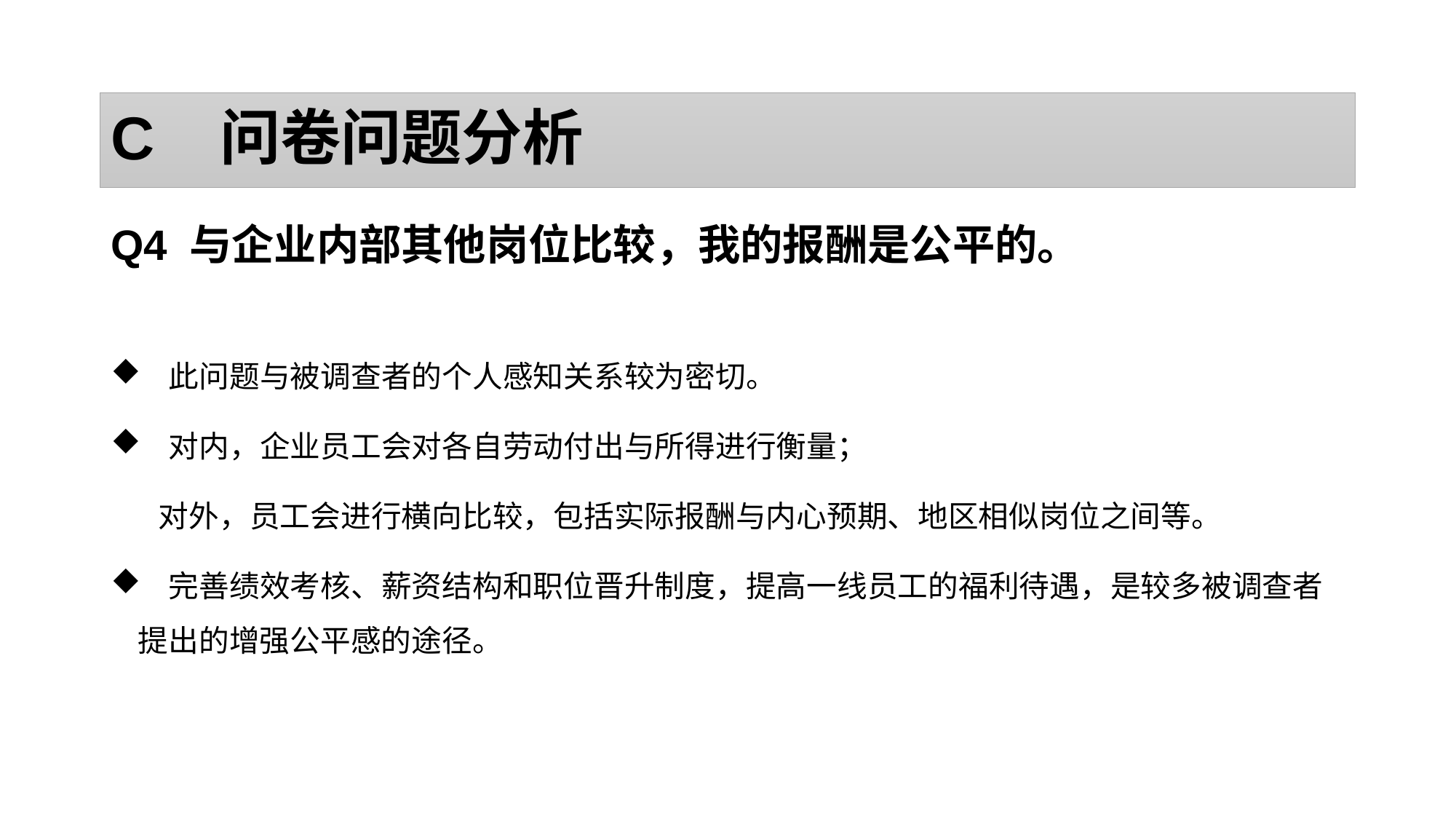

# C   问卷问题分析
Q4 与企业内部其他岗位比较，我的报酬是公平的。

   此问题与被调查者的个人感知关系较为密切。
   对内，企业员工会对各自劳动付出与所得进行衡量；
      对外，员工会进行横向比较，包括实际报酬与内心预期、地区相似岗位之间等。
   完善绩效考核、薪资结构和职位晋升制度，提高一线员工的福利待遇，是较多被调查者提出的增强公平感的途径。